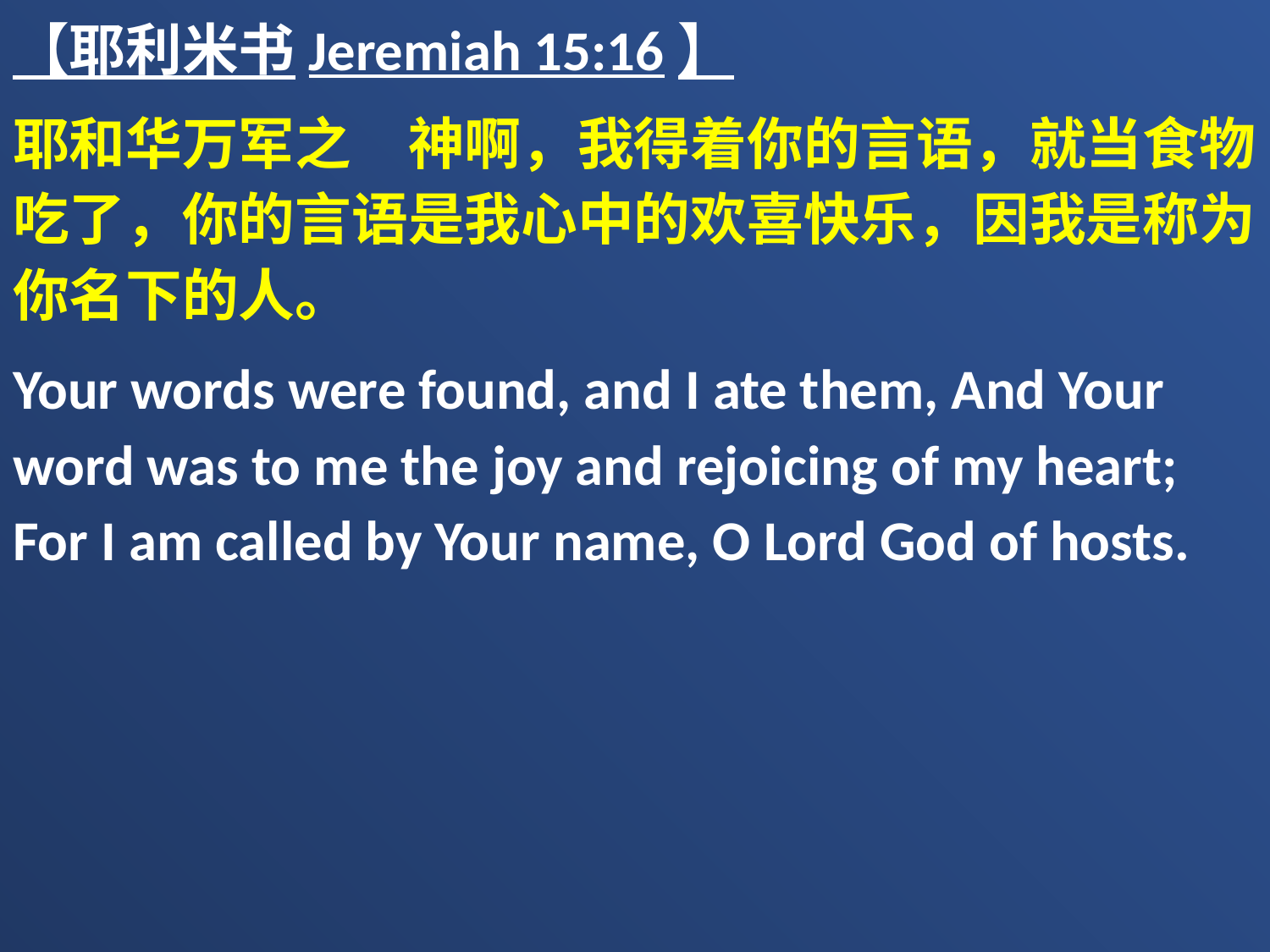

【耶利米书Jeremiah 15:16】
耶和华万军之　神啊，我得着你的言语，就当食物吃了，你的言语是我心中的欢喜快乐，因我是称为你名下的人。
Your words were found, and I ate them, And Your word was to me the joy and rejoicing of my heart; For I am called by Your name, O Lord God of hosts.